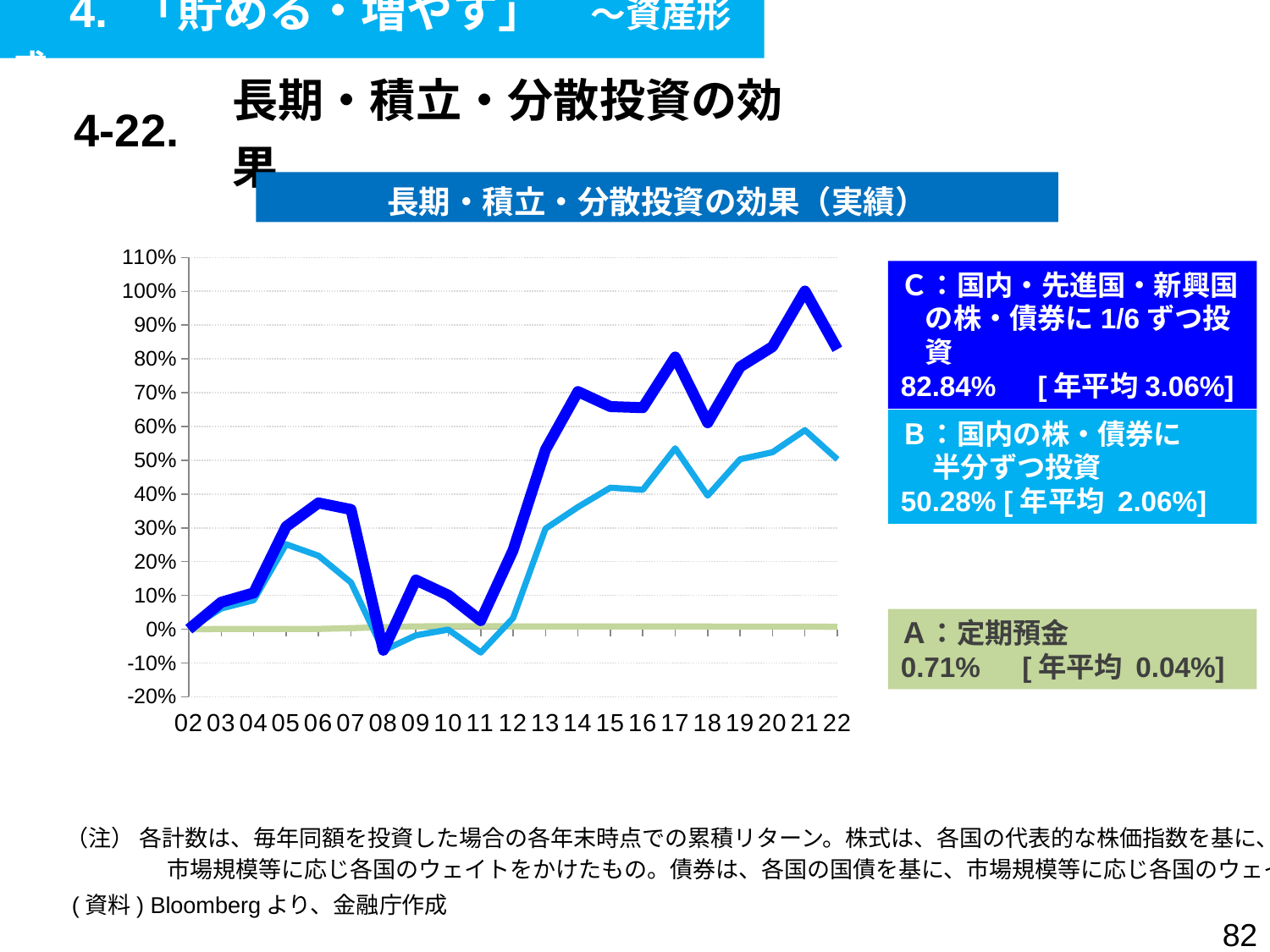

4. 「貯める・増やす」　～資産形成
| 4-22. | 長期・積立・分散投資の効果 |
| --- | --- |
長期・積立・分散投資の効果（実績）

### Chart

| Category |  |  |  |  |  |  |
|---|---|---|---|---|---|---|
| 02 | 0.0 | 0.0 | 0.0 | 0.0 | 0.0 | 0.0 |
| 03 | 0.00029999999999996696 | 0.061208849859108794 | 0.0796922511380509 | 0.00029999999999996696 | 0.061208849859108794 | 0.0796922511380509 |
| 04 | 0.0004467406666666858 | 0.08552567072163948 | 0.10735864671251279 | 0.0004467406666666858 | 0.08552567072163948 | 0.10735864671251279 |
| 05 | 0.0005826660683148077 | 0.25130898539676116 | 0.30346935731124614 | 0.0005826660683148077 | 0.25130898539676116 | 0.30346935731124614 |
| 06 | 0.0006902633718512518 | 0.21721320025664886 | 0.3736855811911594 | 0.0006902633718512518 | 0.21721320025664886 | 0.3736855811911594 |
| 07 | 0.002826772569129332 | 0.13815540945691573 | 0.3542183397791181 | 0.002826772569129332 | 0.13815540945691573 | 0.3542183397791181 |
| 08 | 0.006007337323493646 | -0.06313753427866978 | -0.062434304036373255 | 0.006007337323493646 | -0.06313753427866978 | -0.062434304036373255 |
| 09 | 0.008196476601384894 | -0.018282738001352827 | 0.14539930203842566 | 0.008196476601384894 | -0.018282738001352827 | 0.14539930203842566 |
| 10 | 0.008746521651773401 | -0.0014113432863158692 | 0.10044934479800223 | 0.008746521651773401 | -0.0014113432863158692 | 0.10044934479800223 |
| 11 | 0.008525537232626413 | -0.06924596816836175 | 0.025234608338825203 | 0.008525537232626413 | -0.06924596816836175 | 0.025234608338825203 |
| 12 | 0.00834643530166155 | 0.03315747298172977 | 0.23374951005661096 | 0.00834643530166155 | 0.03315747298172977 | 0.23374951005661096 |
| 13 | 0.00824246226856662 | 0.2974714242456142 | 0.5311407115326157 | 0.00824246226856662 | 0.2974714242456142 | 0.5311407115326157 |
| 14 | 0.008176144772815901 | 0.3615321848622628 | 0.7031895436571955 | 0.008176144772815901 | 0.3615321848622628 | 0.7031895436571955 |
| 15 | 0.008144470934072398 | 0.4187338666078751 | 0.6586772593854254 | 0.008144470934072398 | 0.4187338666078751 | 0.6586772593854254 |
| 16 | 0.008175476457252747 | 0.4125515907298047 | 0.6554482908497637 | 0.008175476457252747 | 0.4125515907298047 | 0.6554482908497637 |
| 17 | 0.007966961821611607 | 0.5351636904192183 | 0.8055958956278244 | 0.007966961821611607 | 0.5351636904192183 | 0.8055958956278244 |
| 18 | 0.0077734326969785255 | 0.39514478580968543 | 0.6108279049464805 | 0.0077734326969785255 | 0.39514478580968543 | 0.6108279049464805 |
| 19 | 0.007598557550261731 | 0.5028611293600745 | 0.7763187256645318 | 0.007598557550261731 | 0.5028611293600745 | 0.7763187256645318 |
| 20 | 0.007475457914480151 | 0.5236415347136993 | 0.8360798821547386 | 0.007475457914480151 | 0.5236415347136993 | 0.8360798821547386 |
| 21 | 0.007273963322059452 | 0.5890093371430518 | 1.0008678192490652 | 0.007273963322059452 | 0.5890093371430518 | 1.0008678192490652 |
| 22 | 0.007061887311356617 | 0.5027883672888745 | 0.8284075801907694 | 0.007061887311356617 | 0.5027883672888745 | 0.8284075801907694 |
Ｃ：国内・先進国・新興国の株・債券に1/6ずつ投資
82.84%　[年平均3.06%]
Ｂ：国内の株・債券に
    半分ずつ投資
50.28% [年平均 2.06%]
Ａ：定期預金
0.71%　[年平均 0.04%]
（注） 各計数は、毎年同額を投資した場合の各年末時点での累積リターン。株式は、各国の代表的な株価指数を基に、
　　　　  市場規模等に応じ各国のウェイトをかけたもの。債券は、各国の国債を基に、市場規模等に応じ各国のウェイトをかけたもの。
 (資料) Bloombergより、金融庁作成
82